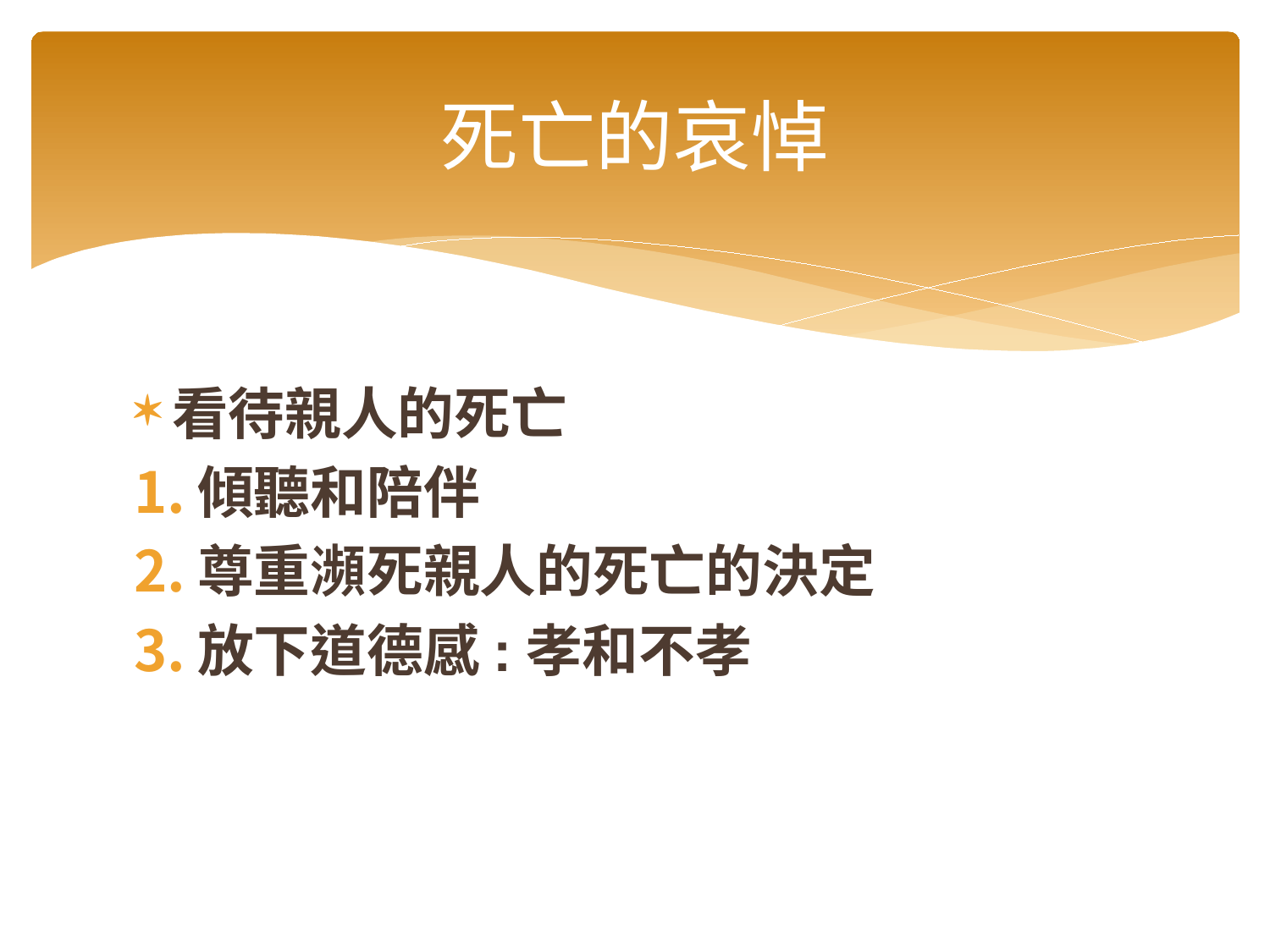

# 死亡的哀悼
看待親人的死亡
傾聽和陪伴
尊重瀕死親人的死亡的決定
放下道德感:孝和不孝